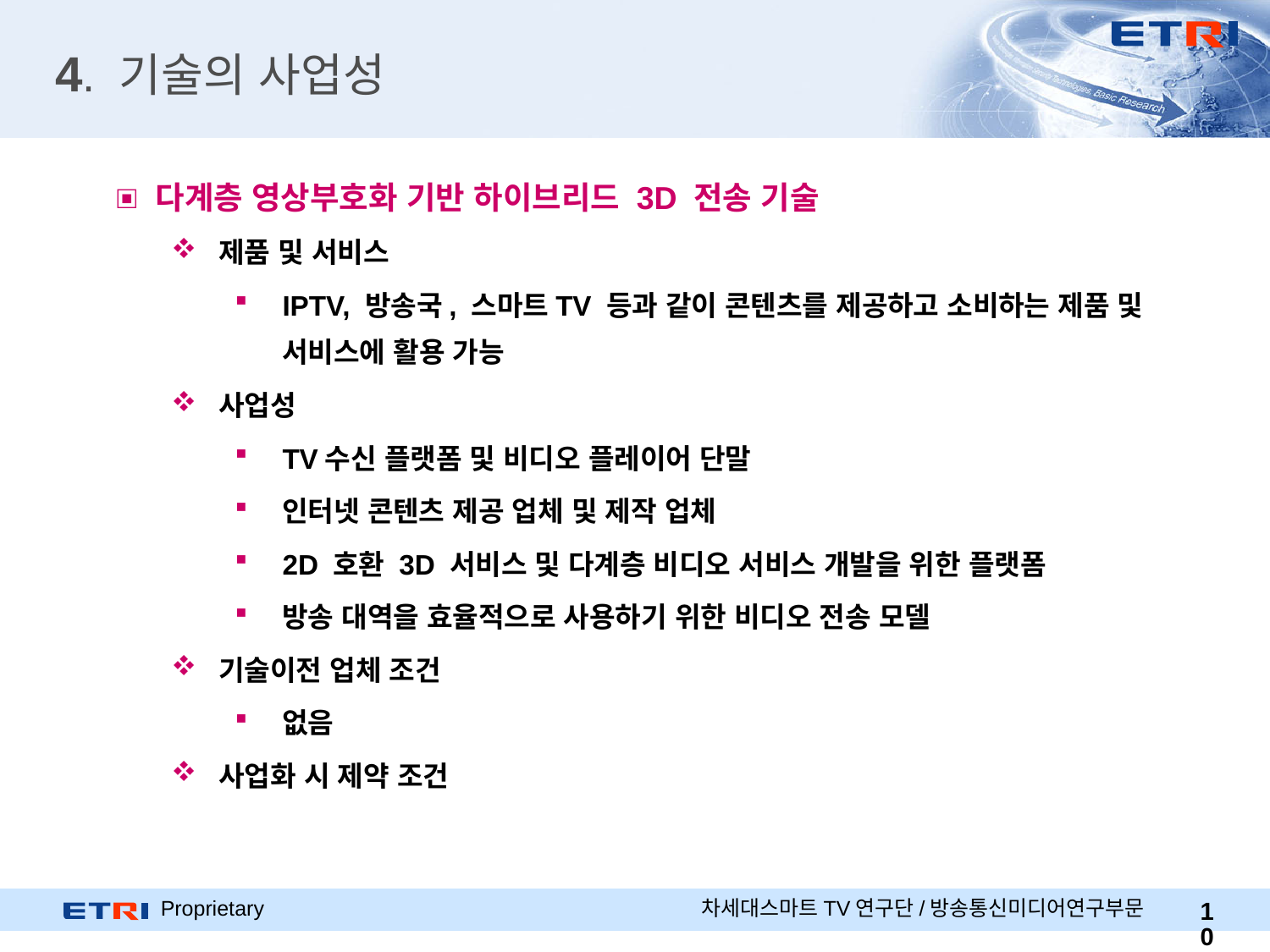

# 4. 기술의 사업성
다계층 영상부호화 기반 하이브리드 3D 전송 기술
제품 및 서비스
IPTV, 방송국, 스마트TV 등과 같이 콘텐츠를 제공하고 소비하는 제품 및 서비스에 활용 가능
사업성
TV수신 플랫폼 및 비디오 플레이어 단말
인터넷 콘텐츠 제공 업체 및 제작 업체
2D 호환 3D 서비스 및 다계층 비디오 서비스 개발을 위한 플랫폼
방송 대역을 효율적으로 사용하기 위한 비디오 전송 모델
기술이전 업체 조건
없음
사업화 시 제약 조건
차세대스마트TV연구단/방송통신미디어연구부문
10